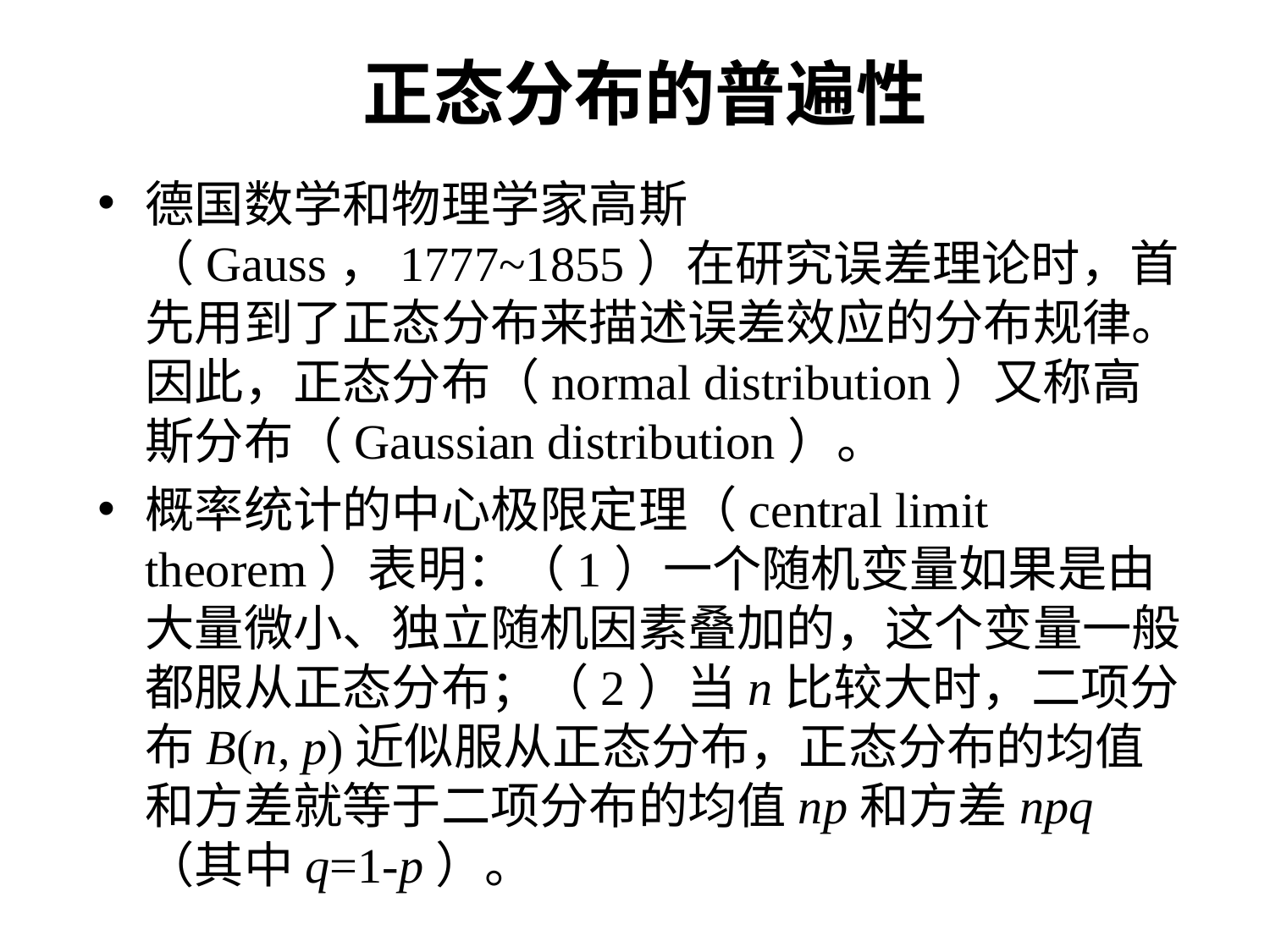

# 正态分布的普遍性
德国数学和物理学家高斯（Gauss，1777~1855）在研究误差理论时，首先用到了正态分布来描述误差效应的分布规律。因此，正态分布（normal distribution）又称高斯分布（Gaussian distribution）。
概率统计的中心极限定理（central limit theorem）表明：（1）一个随机变量如果是由大量微小、独立随机因素叠加的，这个变量一般都服从正态分布；（2）当n比较大时，二项分布B(n, p)近似服从正态分布，正态分布的均值和方差就等于二项分布的均值np和方差npq（其中q=1-p）。